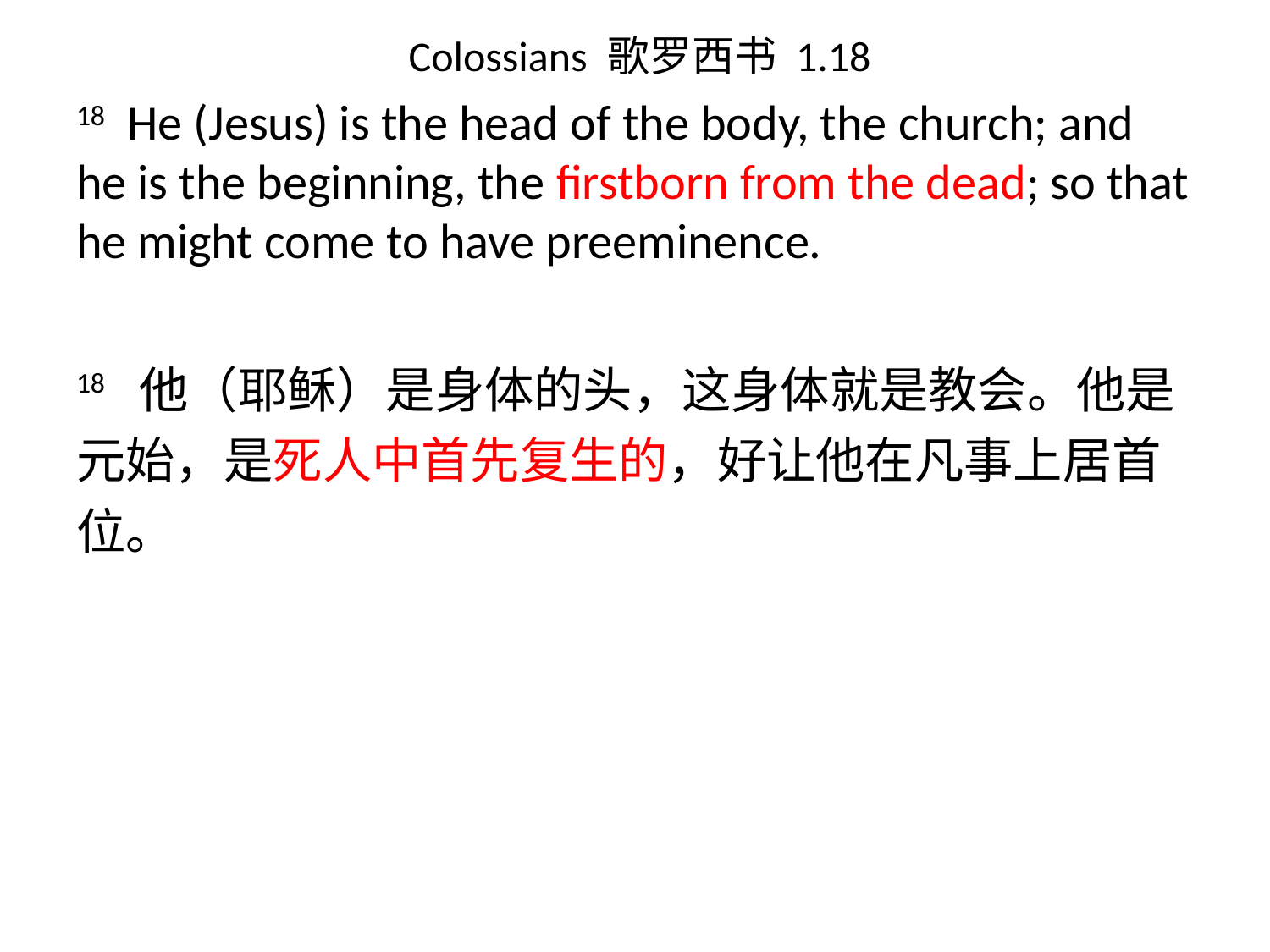

# Colossians 歌罗西书 1.18
18  He (Jesus) is the head of the body, the church; and he is the beginning, the firstborn from the dead; so that he might come to have preeminence.

18  他（耶稣）是身体的头，这身体就是教会。他是元始，是死人中首先复生的，好让他在凡事上居首位。